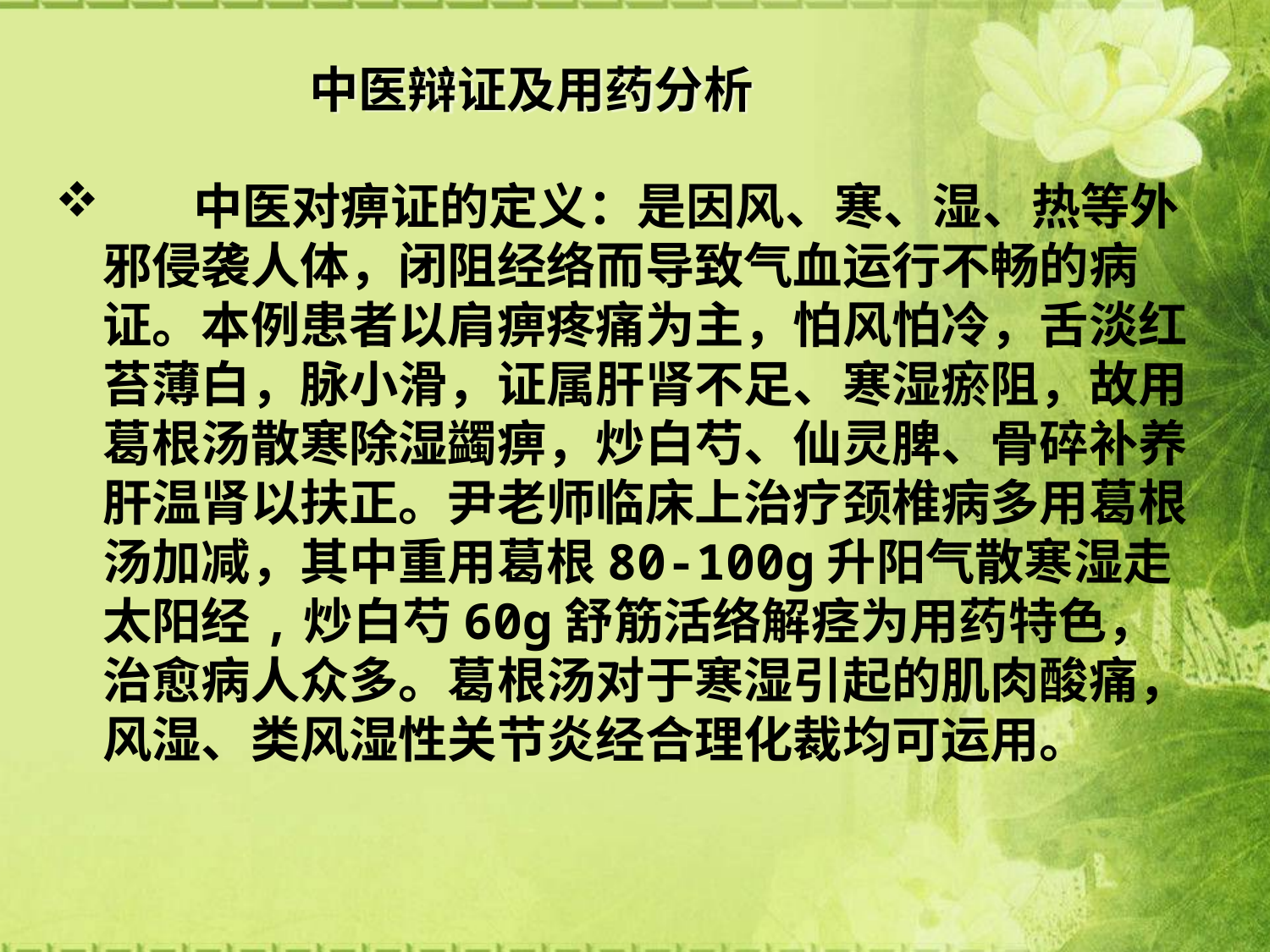

# 中医辩证及用药分析
       中医对痹证的定义：是因风、寒、湿、热等外邪侵袭人体，闭阻经络而导致气血运行不畅的病证。本例患者以肩痹疼痛为主，怕风怕冷，舌淡红苔薄白，脉小滑，证属肝肾不足、寒湿瘀阻，故用葛根汤散寒除湿蠲痹，炒白芍、仙灵脾、骨碎补养肝温肾以扶正。尹老师临床上治疗颈椎病多用葛根汤加减，其中重用葛根80-100g升阳气散寒湿走太阳经,炒白芍60g舒筋活络解痉为用药特色，治愈病人众多。葛根汤对于寒湿引起的肌肉酸痛，风湿、类风湿性关节炎经合理化裁均可运用。